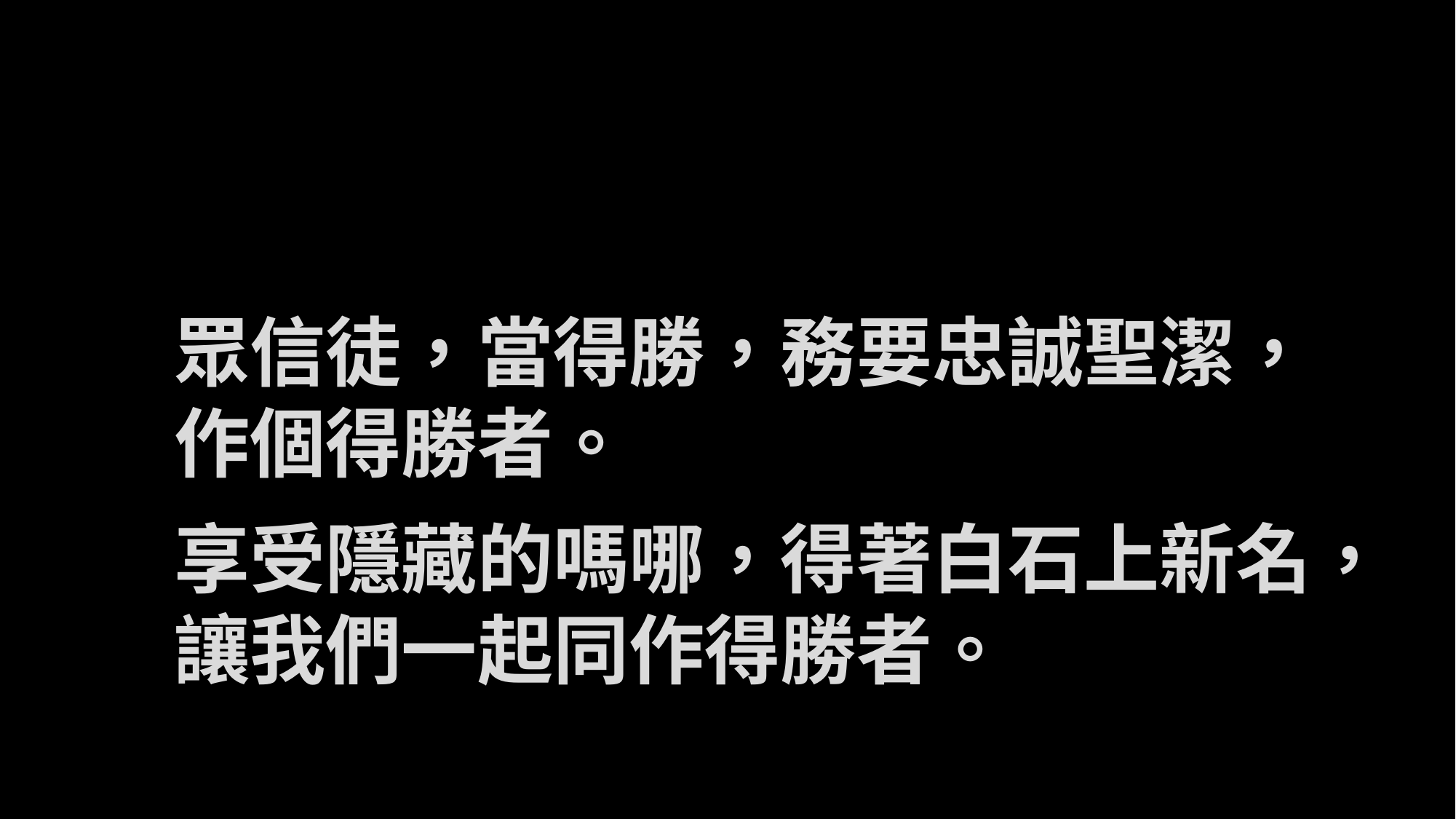

眾信徒，當得勝，務要忠誠聖潔，作個得勝者。
享受隱藏的嗎哪，得著白石上新名，讓我們一起同作得勝者。